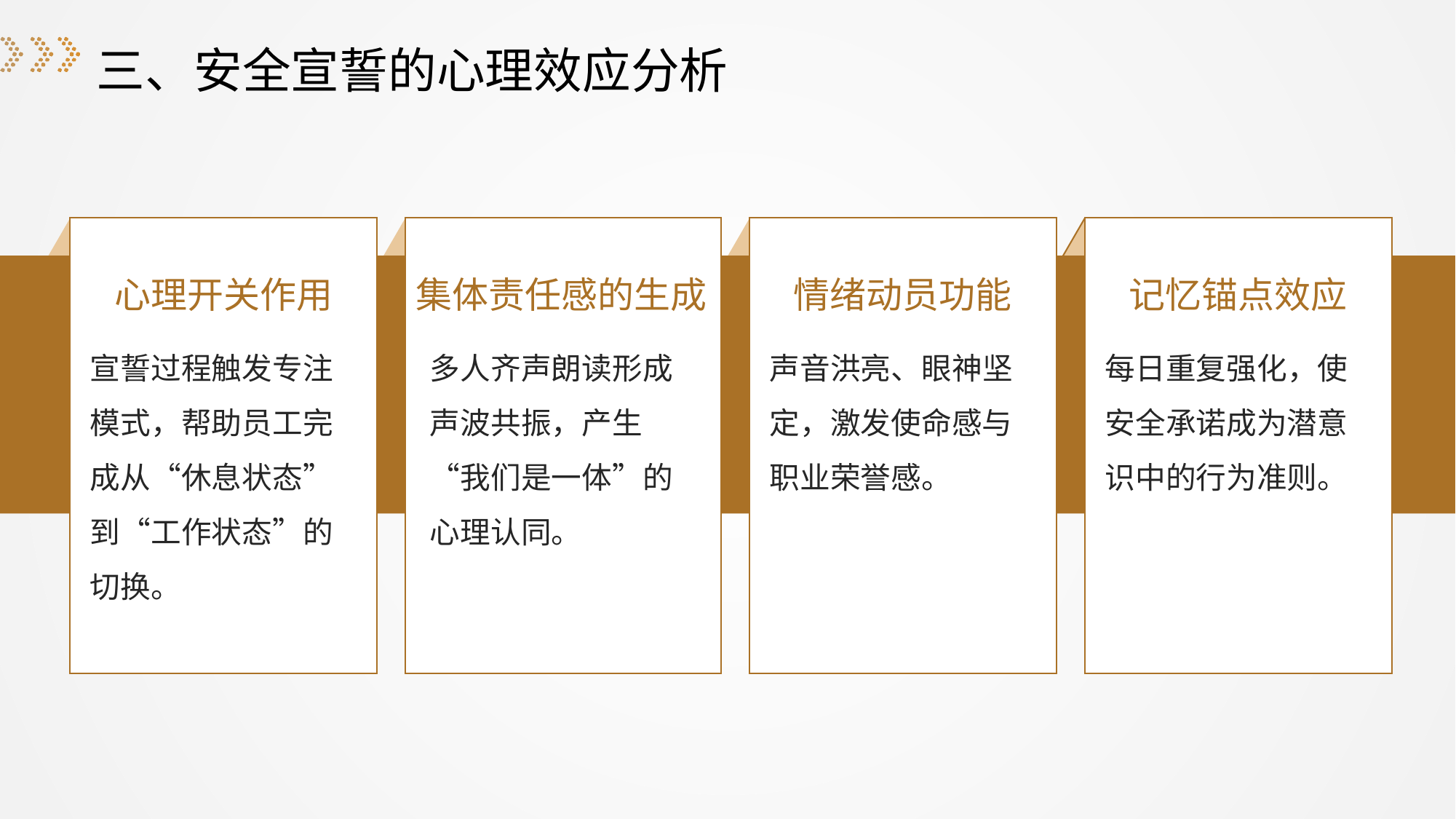

三、安全宣誓的心理效应分析

集体责任感的生成
心理开关作用
情绪动员功能
记忆锚点效应

宣誓过程触发专注模式，帮助员工完成从“休息状态”到“工作状态”的切换。
多人齐声朗读形成声波共振，产生“我们是一体”的心理认同。
声音洪亮、眼神坚定，激发使命感与职业荣誉感。
每日重复强化，使安全承诺成为潜意识中的行为准则。